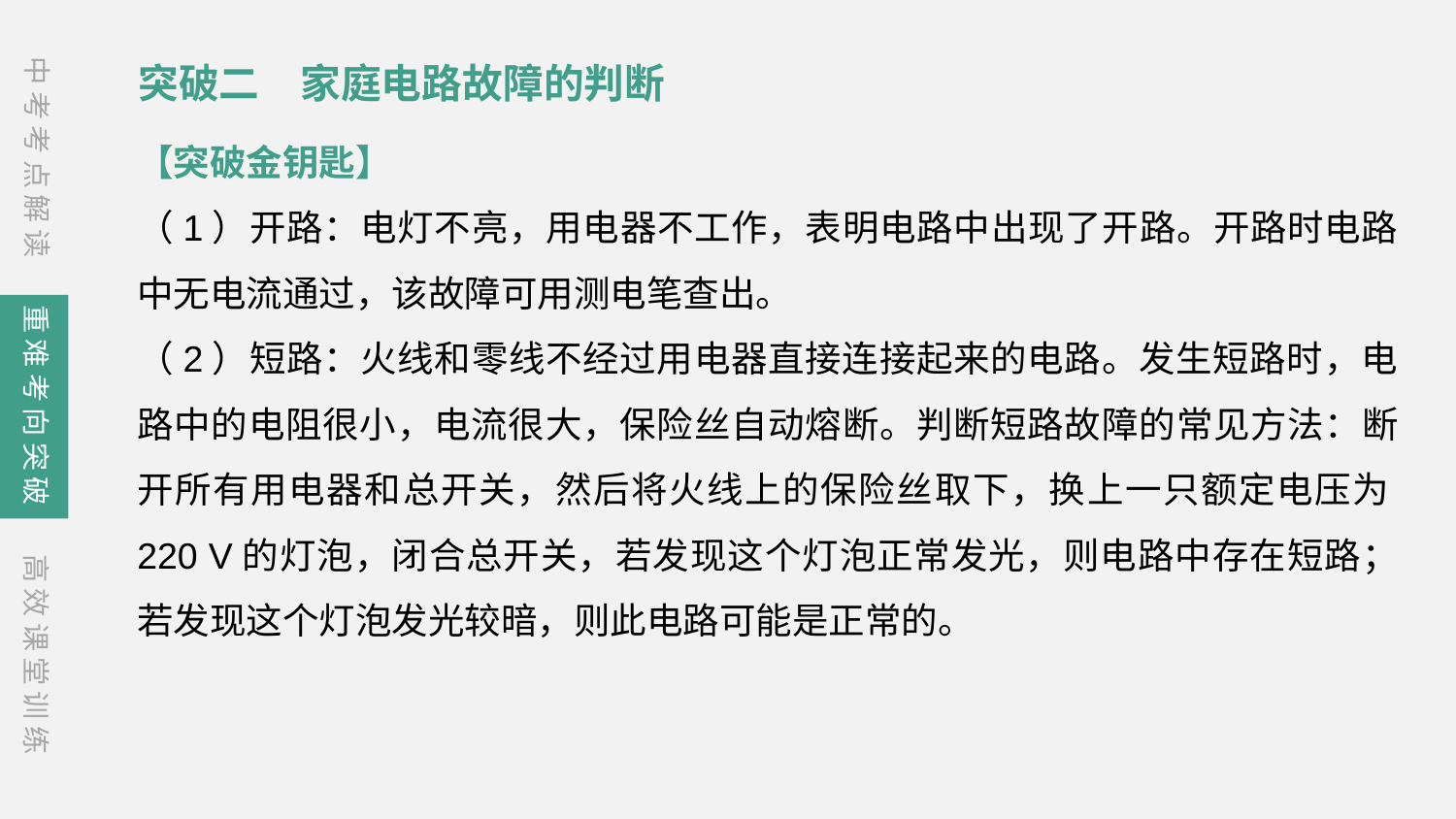

中考考点解读
突破二　家庭电路故障的判断
【突破金钥匙】
（1）开路：电灯不亮，用电器不工作，表明电路中出现了开路。开路时电路中无电流通过，该故障可用测电笔查出。
（2）短路：火线和零线不经过用电器直接连接起来的电路。发生短路时，电路中的电阻很小，电流很大，保险丝自动熔断。判断短路故障的常见方法：断开所有用电器和总开关，然后将火线上的保险丝取下，换上一只额定电压为220 V的灯泡，闭合总开关，若发现这个灯泡正常发光，则电路中存在短路；若发现这个灯泡发光较暗，则此电路可能是正常的。
重难考向突破

高效课堂训练